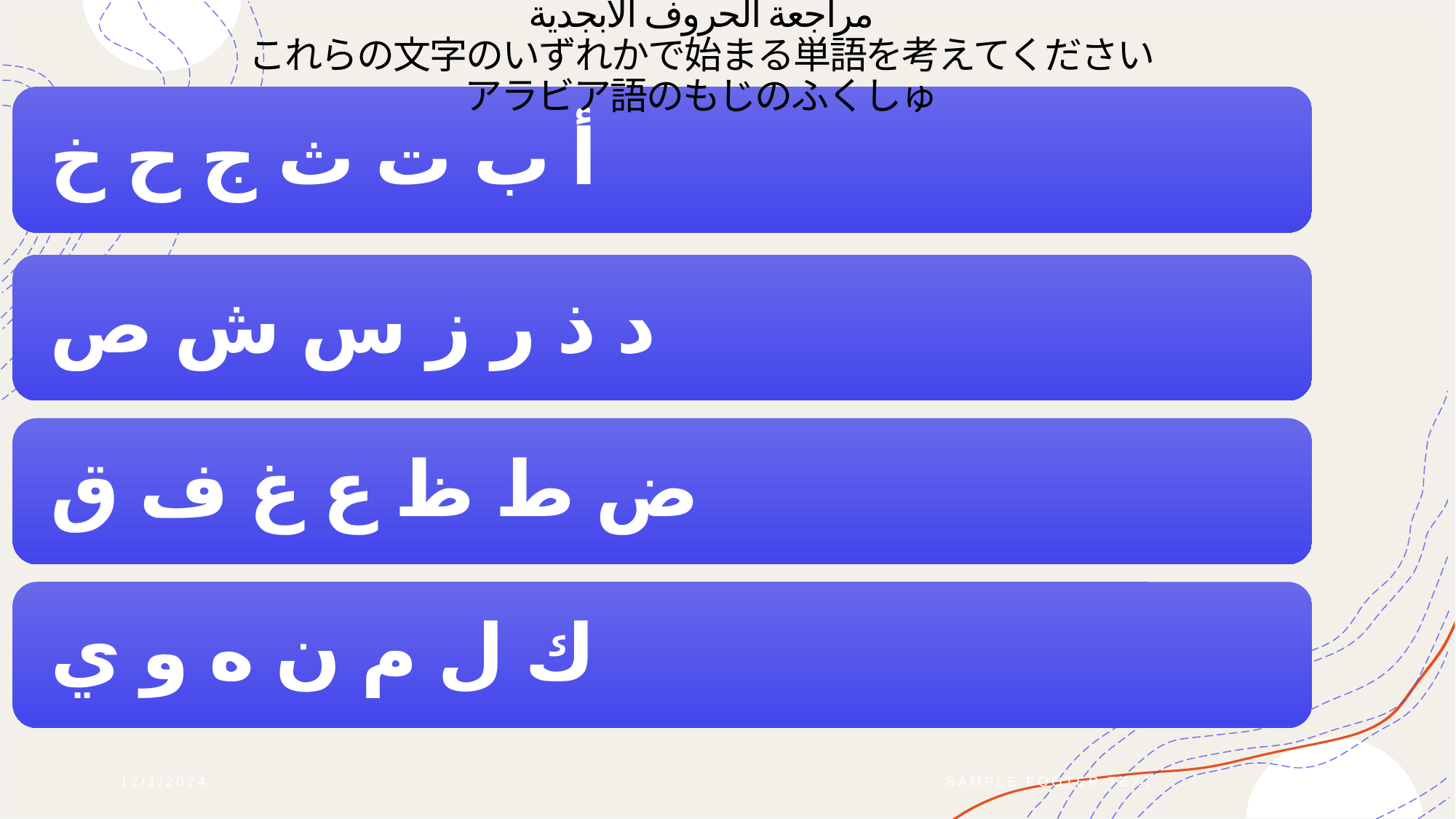

مراجعة الحروف الأبجدية
これらの文字のいずれかで始まる単語を考えてください
アラビア語のもじのふくしゅ
أ ب ت ث ج ح خ
د ذ ر ز س ش ص
ض ط ظ ع غ ف ق
ك ل م ن ه و ي

#
12/1/2024
Sample Footer Text
3